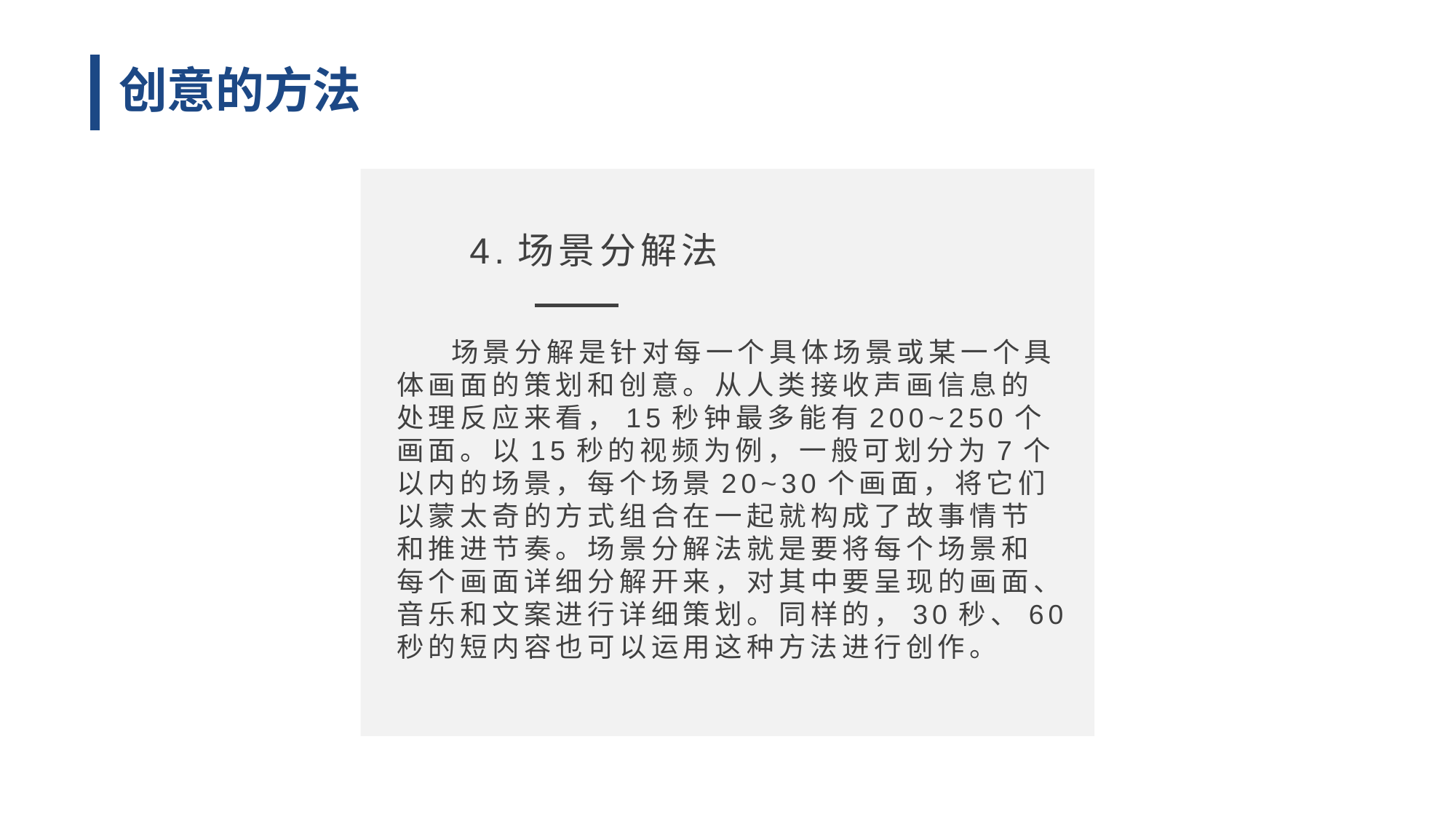

创意的方法

4.场景分解法
场景分解是针对每一个具体场景或某一个具体画面的策划和创意。从人类接收声画信息的处理反应来看，15秒钟最多能有200~250个画面。以15秒的视频为例，一般可划分为7个以内的场景，每个场景20~30个画面，将它们以蒙太奇的方式组合在一起就构成了故事情节和推进节奏。场景分解法就是要将每个场景和每个画面详细分解开来，对其中要呈现的画面、音乐和文案进行详细策划。同样的，30秒、60秒的短内容也可以运用这种方法进行创作。